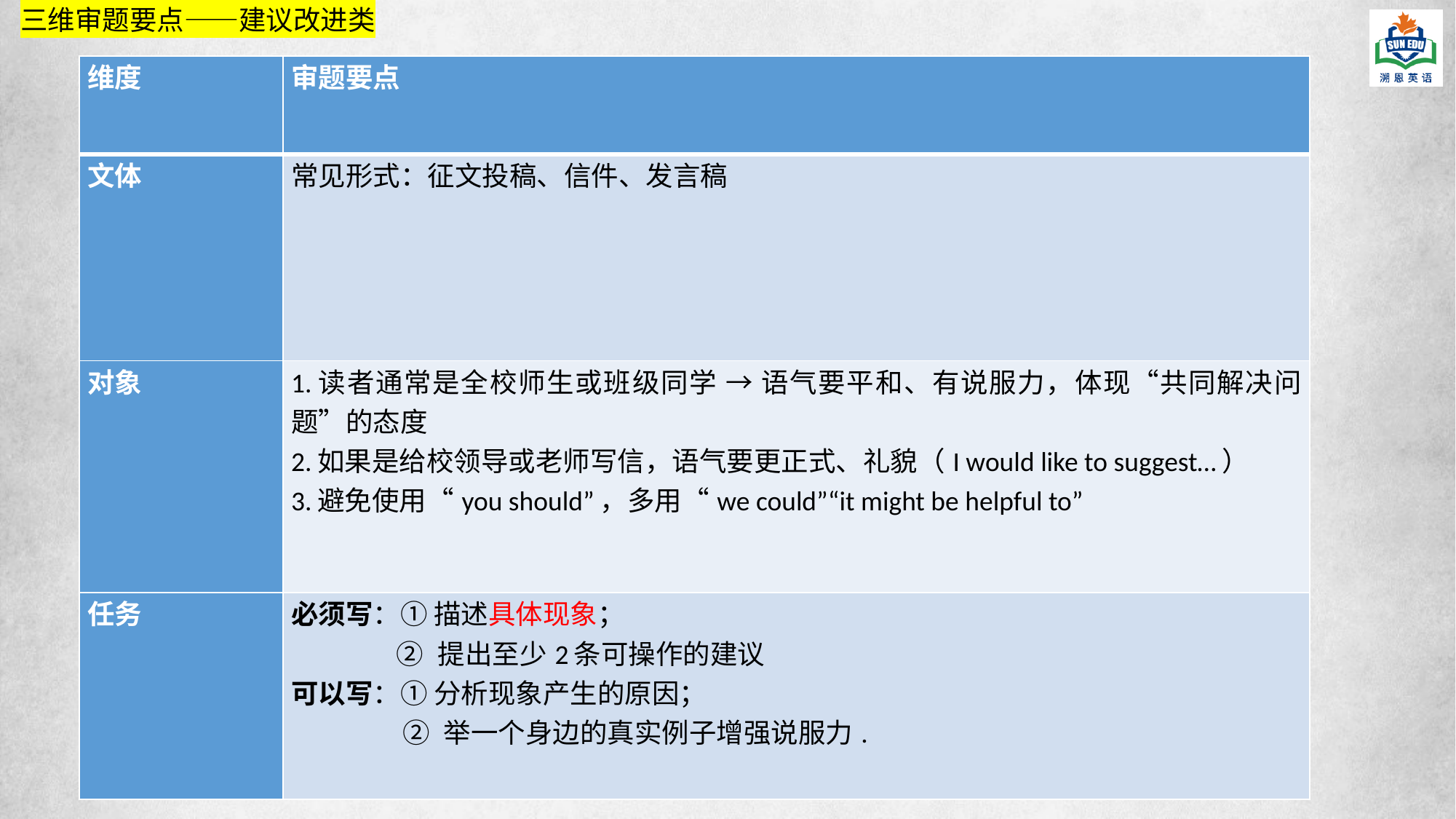

三维审题要点——建议改进类
| 维度 | 审题要点 |
| --- | --- |
| 文体 | 常见形式：征文投稿、信件、发言稿 |
| 对象 | 1.读者通常是全校师生或班级同学 → 语气要平和、有说服力，体现“共同解决问题”的态度 2.如果是给校领导或老师写信，语气要更正式、礼貌（I would like to suggest…） 3.避免使用“you should”，多用“we could”“it might be helpful to” |
| 任务 | 必须写：① 描述具体现象； ② 提出至少2条可操作的建议 可以写：① 分析现象产生的原因； ② 举一个身边的真实例子增强说服力. |